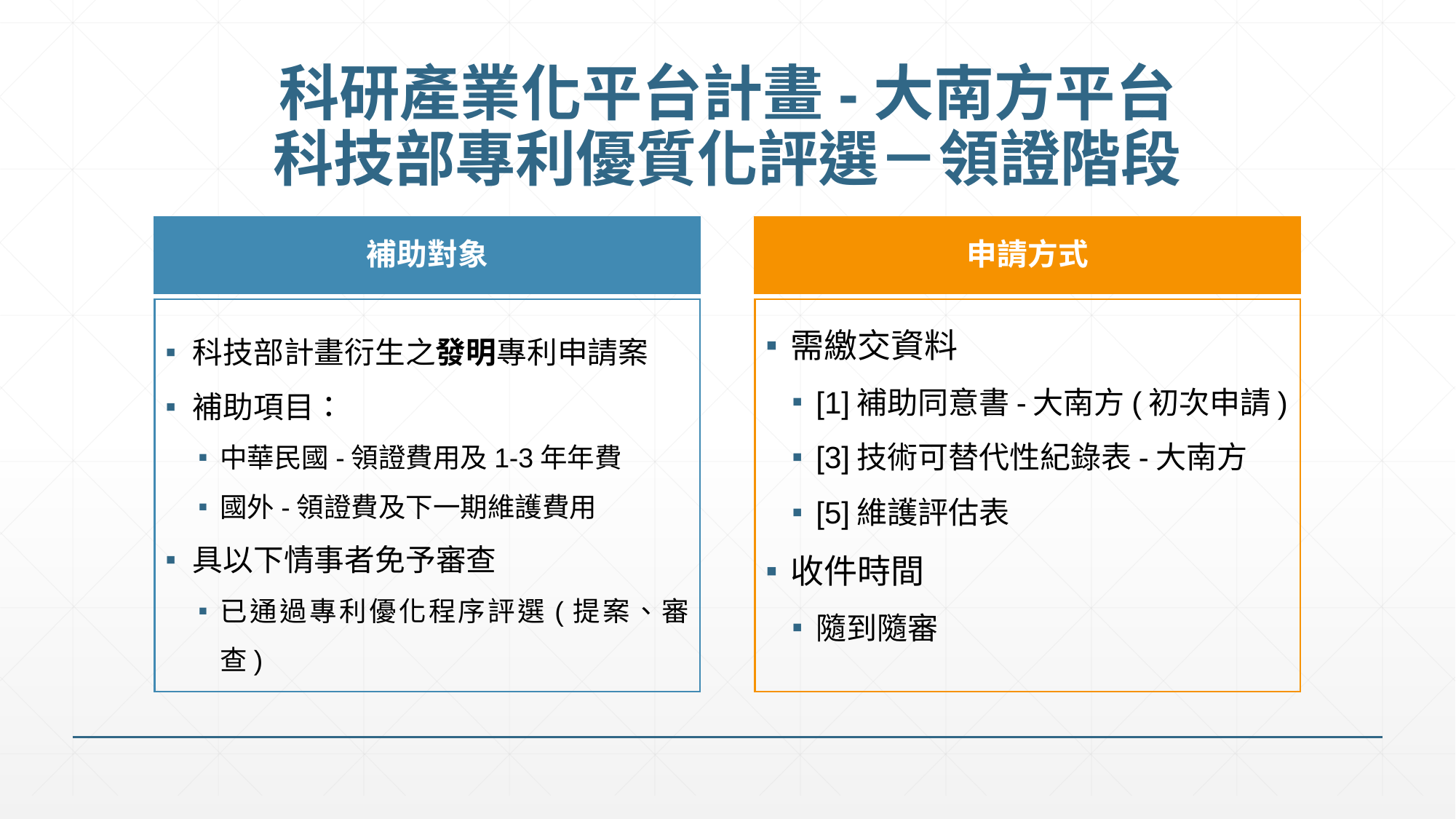

# 科研產業化平台計畫-大南方平台 科技部專利優質化評選－領證階段
補助對象
申請方式
科技部計畫衍生之發明專利申請案
補助項目：
中華民國-領證費用及1-3年年費
國外-領證費及下一期維護費用
具以下情事者免予審查
已通過專利優化程序評選(提案、審查)
需繳交資料
[1]補助同意書-大南方(初次申請)
[3]技術可替代性紀錄表-大南方
[5]維護評估表
收件時間
隨到隨審